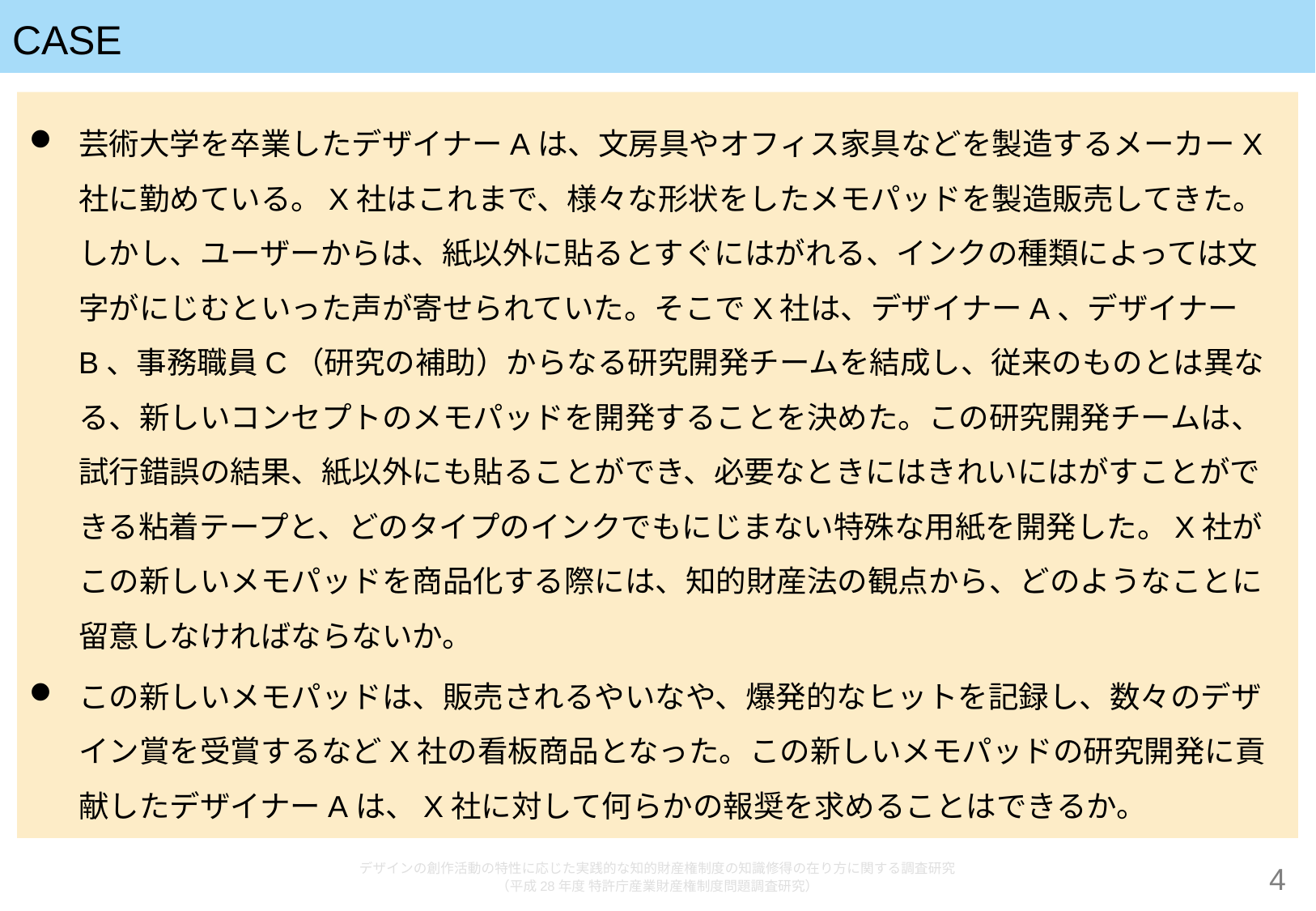

# CASE
芸術大学を卒業したデザイナーAは、文房具やオフィス家具などを製造するメーカーX社に勤めている。X社はこれまで、様々な形状をしたメモパッドを製造販売してきた。しかし、ユーザーからは、紙以外に貼るとすぐにはがれる、インクの種類によっては文字がにじむといった声が寄せられていた。そこでX社は、デザイナーA、デザイナーB、事務職員C（研究の補助）からなる研究開発チームを結成し、従来のものとは異なる、新しいコンセプトのメモパッドを開発することを決めた。この研究開発チームは、試行錯誤の結果、紙以外にも貼ることができ、必要なときにはきれいにはがすことができる粘着テープと、どのタイプのインクでもにじまない特殊な用紙を開発した。X社がこの新しいメモパッドを商品化する際には、知的財産法の観点から、どのようなことに留意しなければならないか。
この新しいメモパッドは、販売されるやいなや、爆発的なヒットを記録し、数々のデザイン賞を受賞するなどX社の看板商品となった。この新しいメモパッドの研究開発に貢献したデザイナーAは、X社に対して何らかの報奨を求めることはできるか。
デザインの創作活動の特性に応じた実践的な知的財産権制度の知識修得の在り方に関する調査研究
（平成28年度 特許庁産業財産権制度問題調査研究）
4